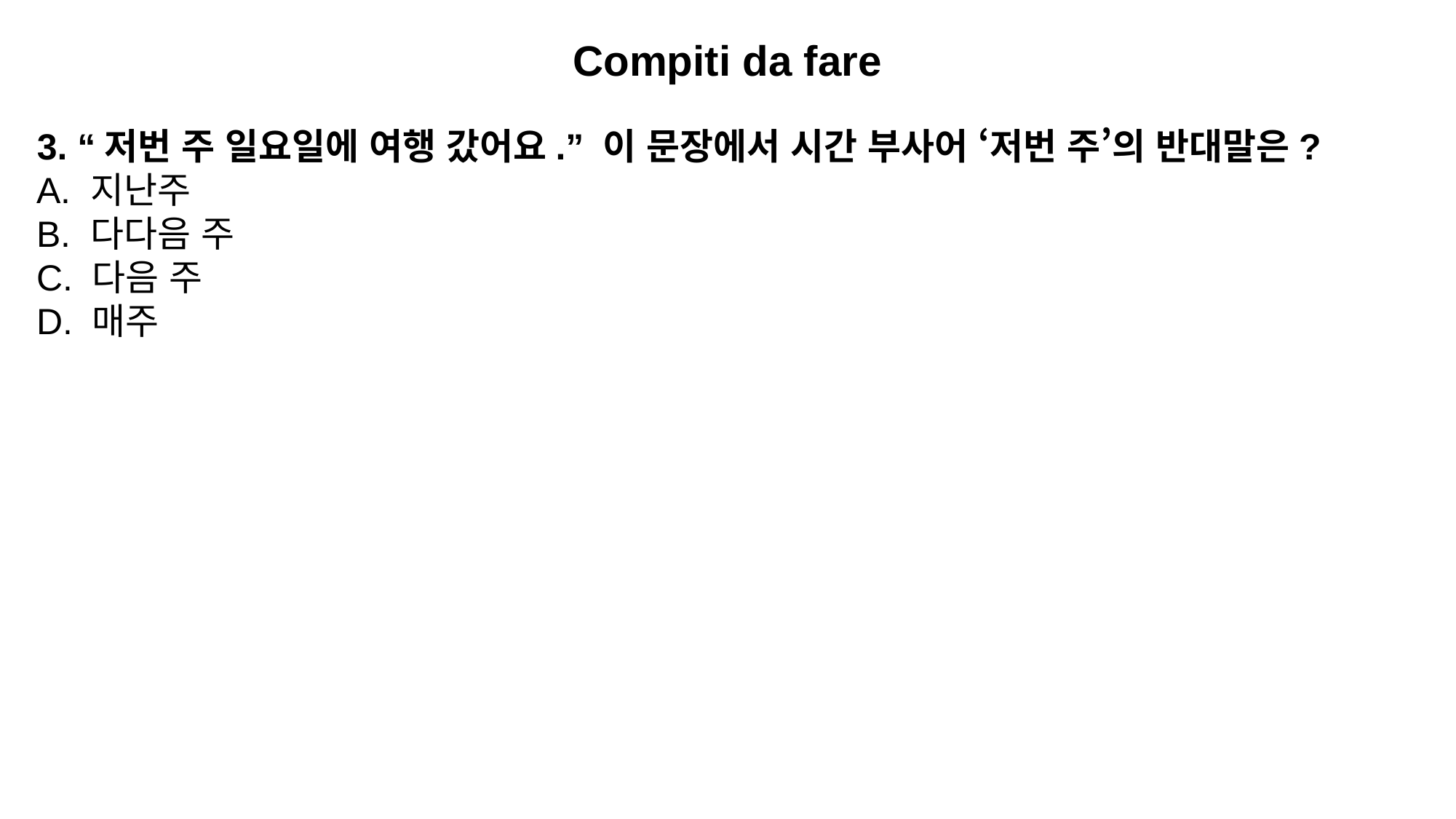

Compiti da fare
3. “저번 주 일요일에 여행 갔어요.” 이 문장에서 시간 부사어 ‘저번 주’의 반대말은?
A. 지난주
B. 다다음 주
C. 다음 주
D. 매주